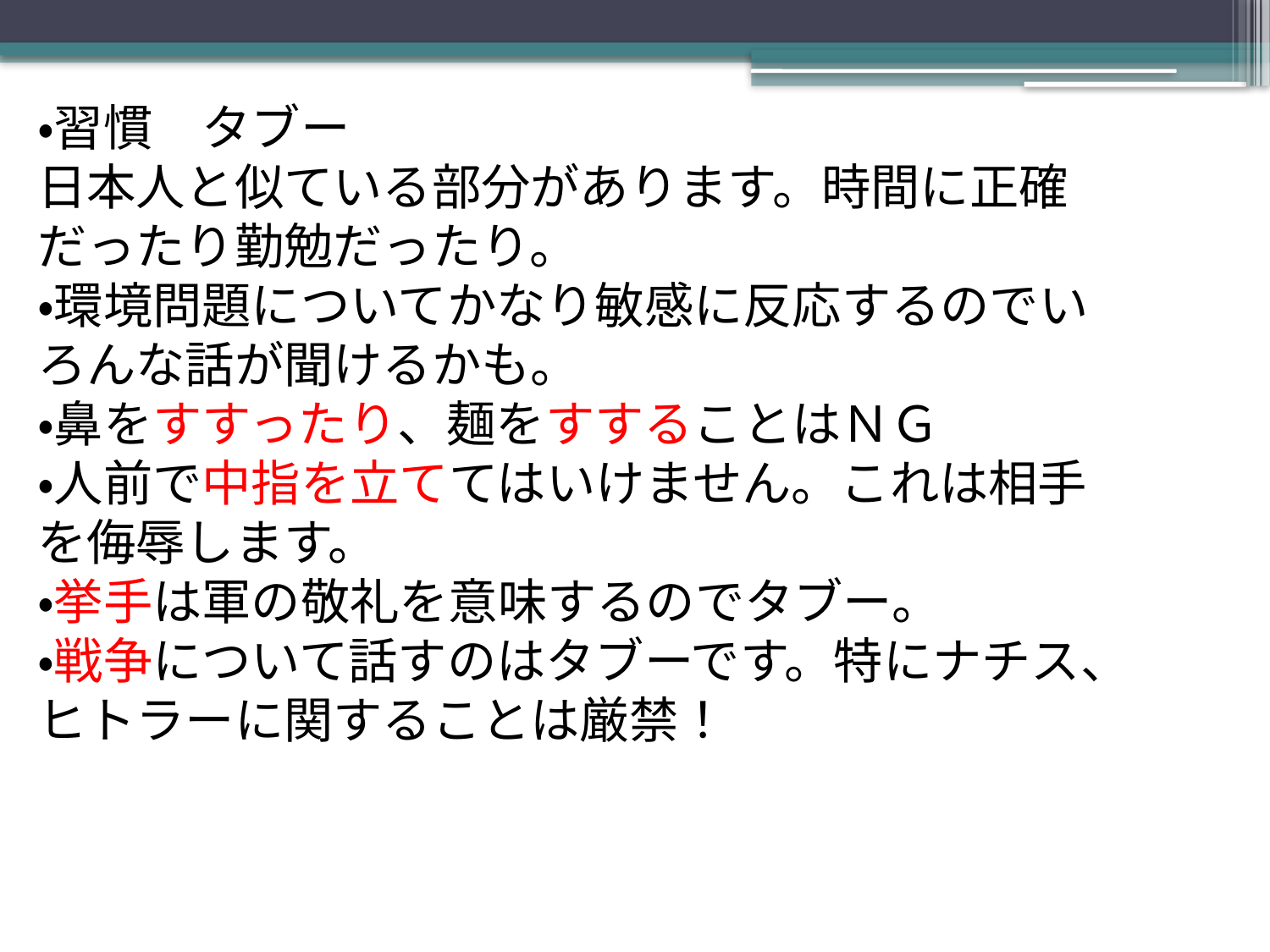

・習慣　タブー
日本人と似ている部分があります。時間に正確だったり勤勉だったり。
・環境問題についてかなり敏感に反応するのでいろんな話が聞けるかも。
・鼻をすすったり、麺をすすることはＮＧ
・人前で中指を立ててはいけません。これは相手を侮辱します。
・挙手は軍の敬礼を意味するのでタブー。
・戦争について話すのはタブーです。特にナチス、ヒトラーに関することは厳禁！